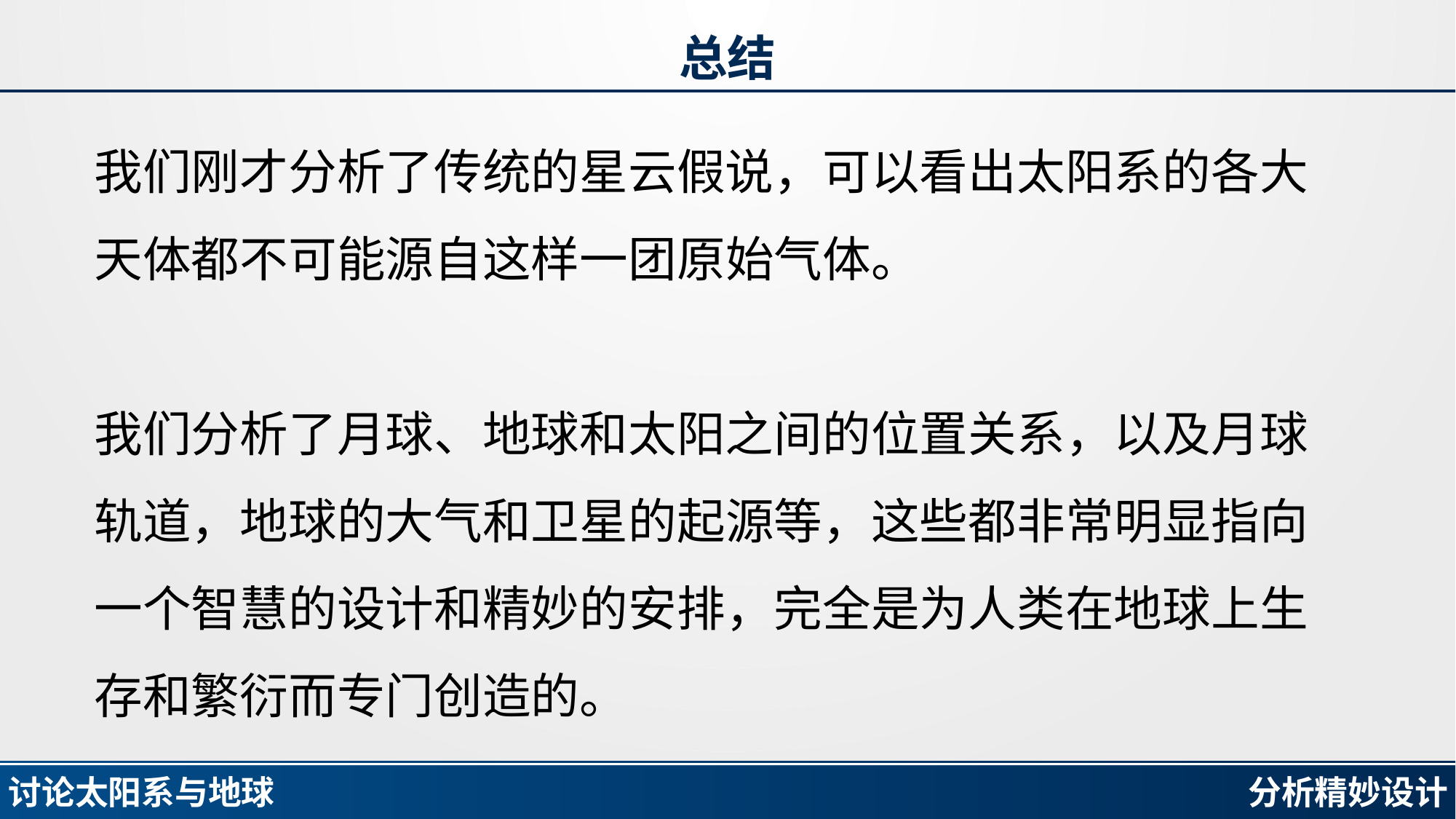

# 总结
我们刚才分析了传统的星云假说，可以看出太阳系的各大天体都不可能源自这样一团原始气体。

我们分析了月球、地球和太阳之间的位置关系，以及月球轨道，地球的大气和卫星的起源等，这些都非常明显指向一个智慧的设计和精妙的安排，完全是为人类在地球上生存和繁衍而专门创造的。